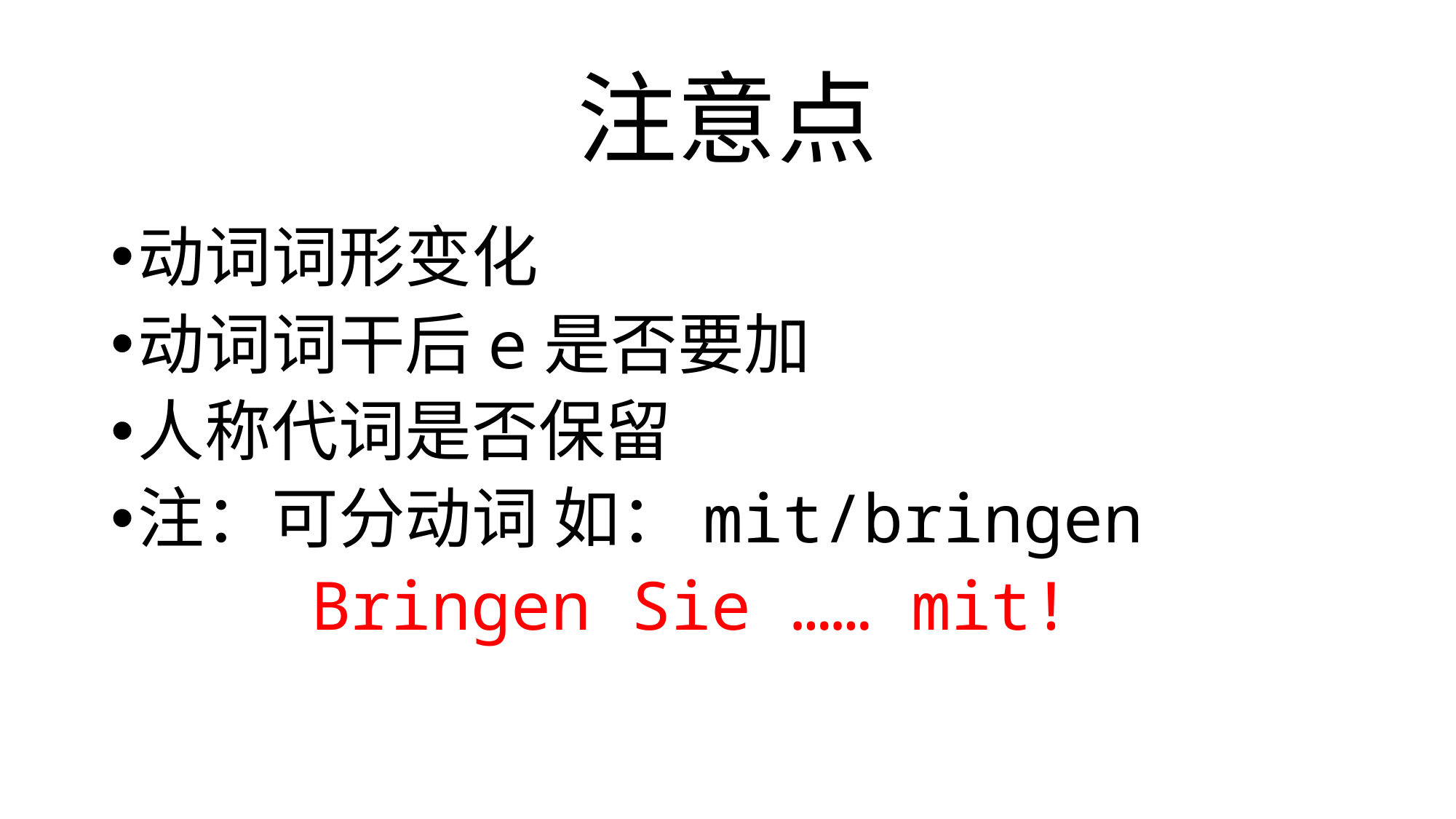

# 注意点
动词词形变化
动词词干后e是否要加
人称代词是否保留
注：可分动词 如：mit/bringen
     Bringen Sie …… mit!